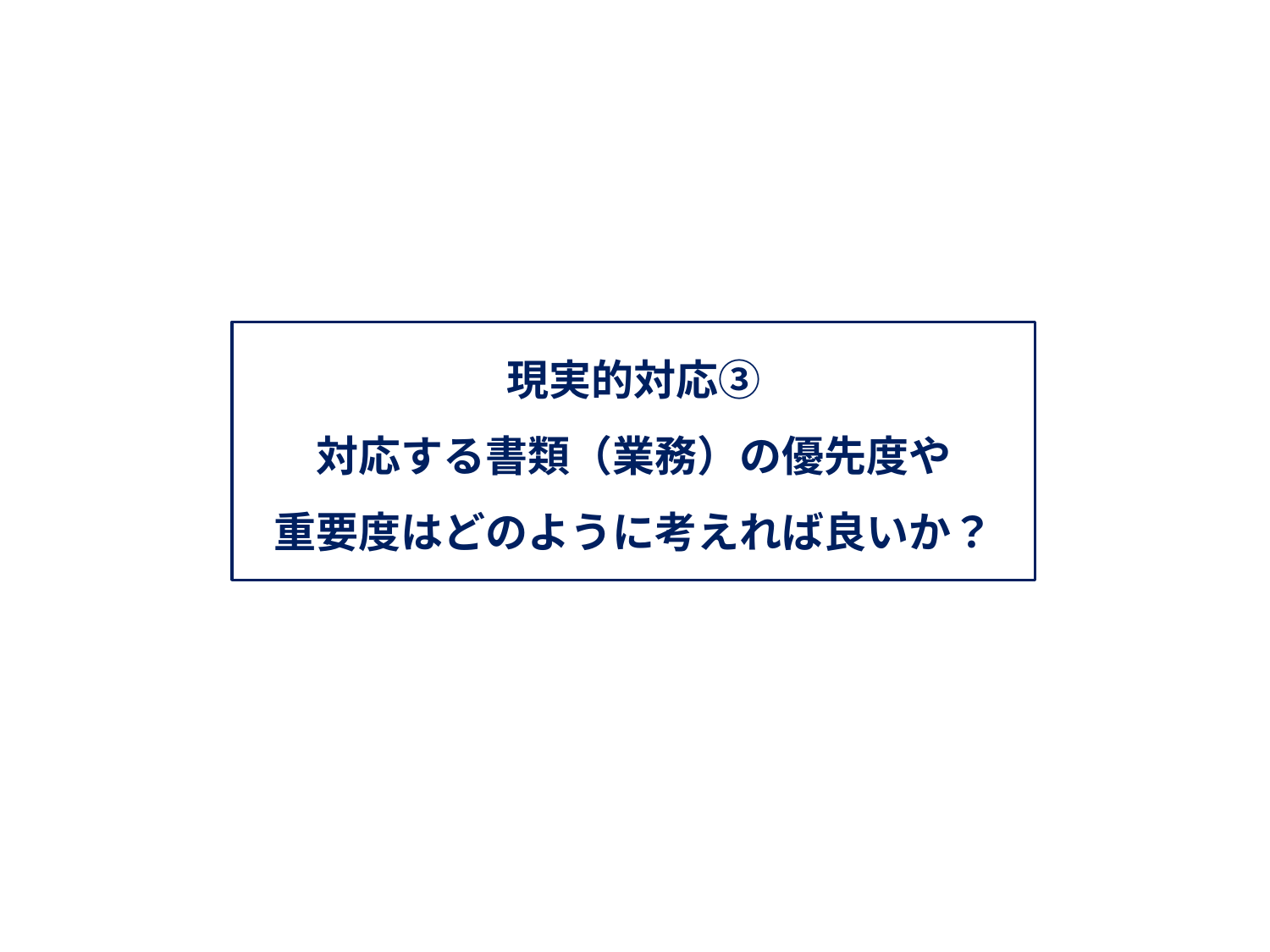

現実的対応③
対応する書類（業務）の優先度や
重要度はどのように考えれば良いか？